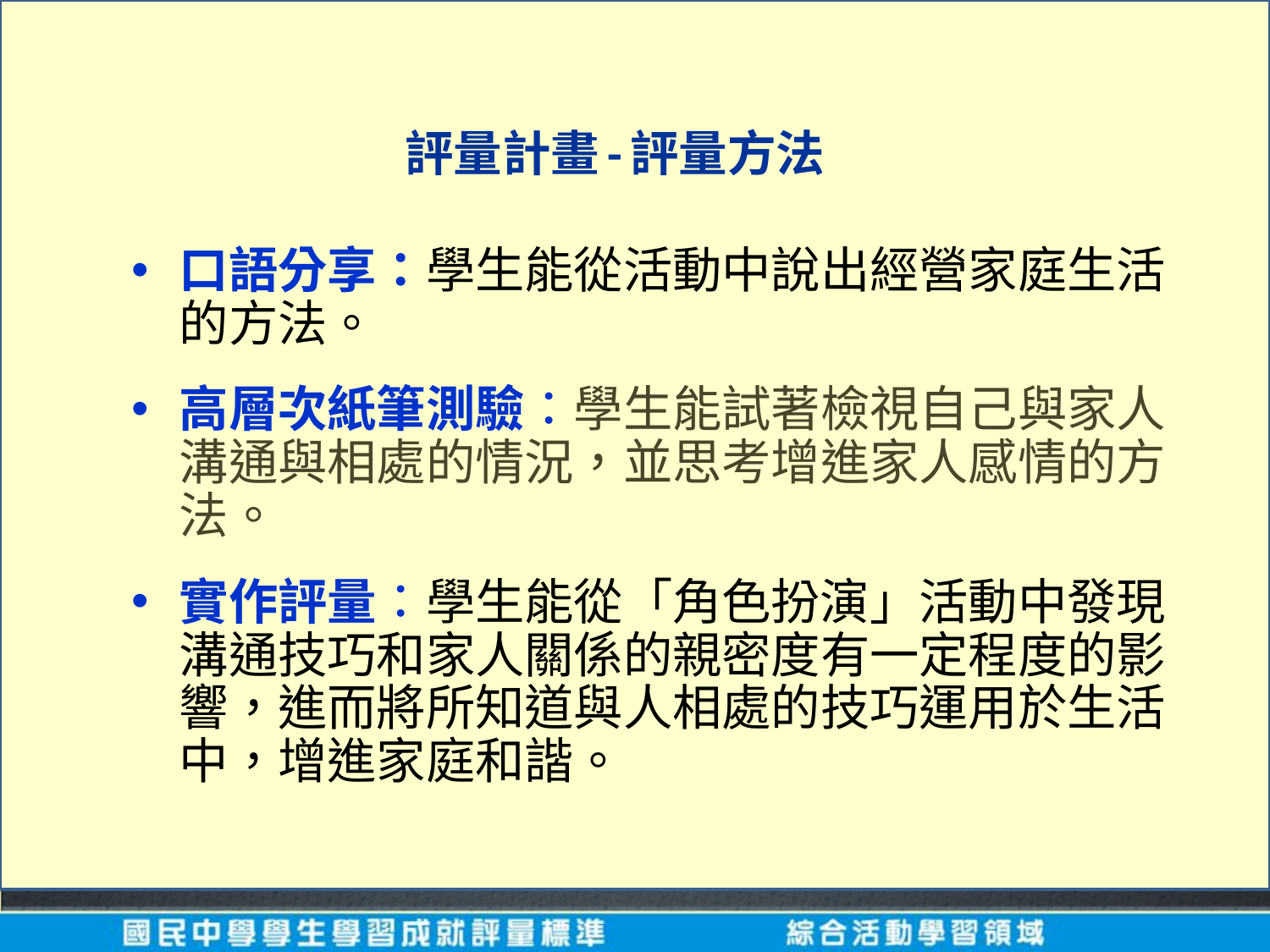

評量計畫-評量方法

口語分享：學生能從活動中說出經營家庭生活的方法。

高層次紙筆測驗：學生能試著檢視自己與家人溝通與相處的情況，並思考增進家人感情的方法。

實作評量：學生能從「角色扮演」活動中發現溝通技巧和家人關係的親密度有一定程度的影響，進而將所知道與人相處的技巧運用於生活中，增進家庭和諧。